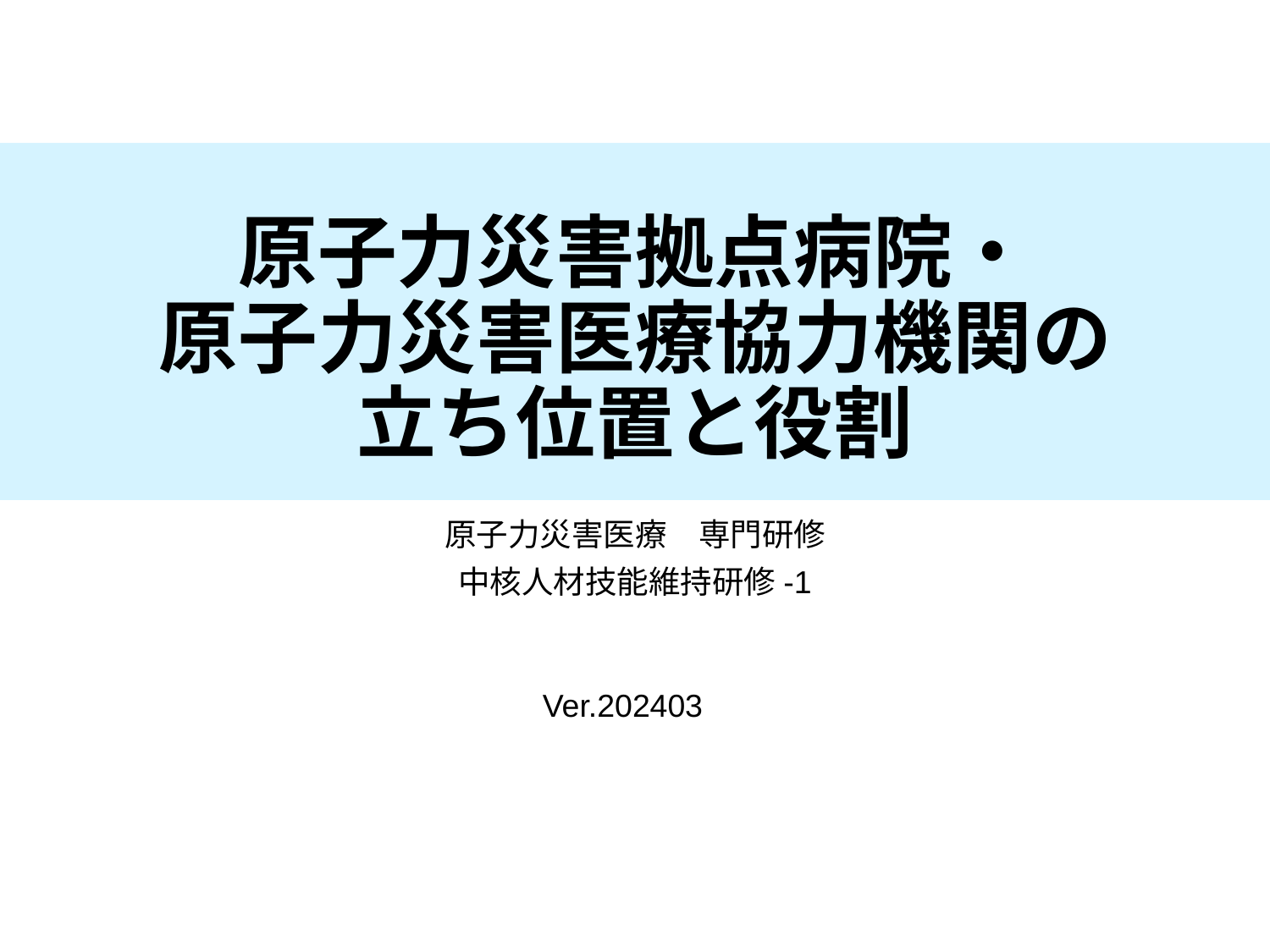

# 原子力災害拠点病院・ 原子力災害医療協力機関の立ち位置と役割
原子力災害医療　専門研修
中核人材技能維持研修-1
Ver.202403